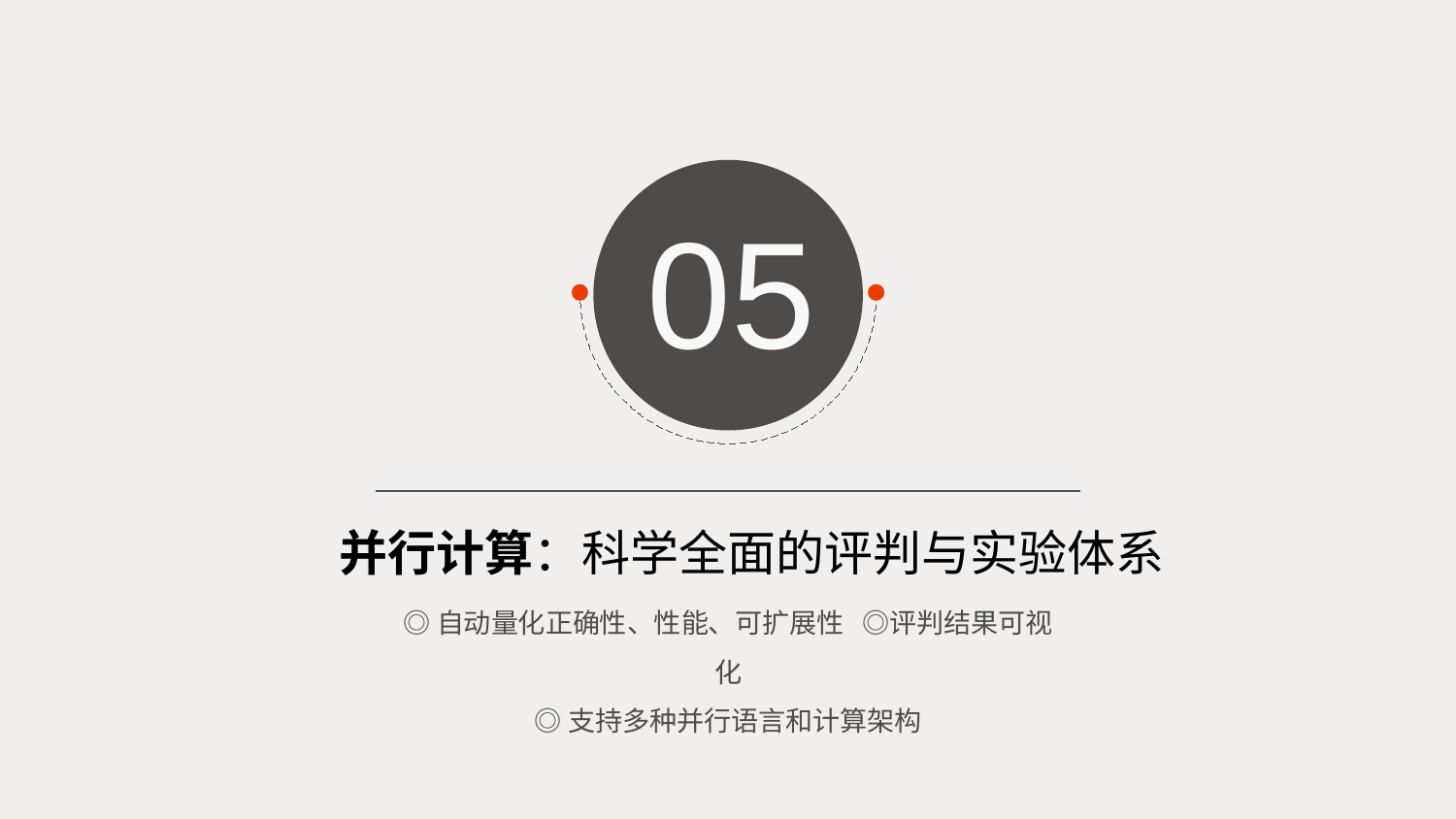

05

并行计算：科学全面的评判与实验体系
◎自动量化正确性、性能、可扩展性   ◎评判结果可视化
◎支持多种并行语言和计算架构